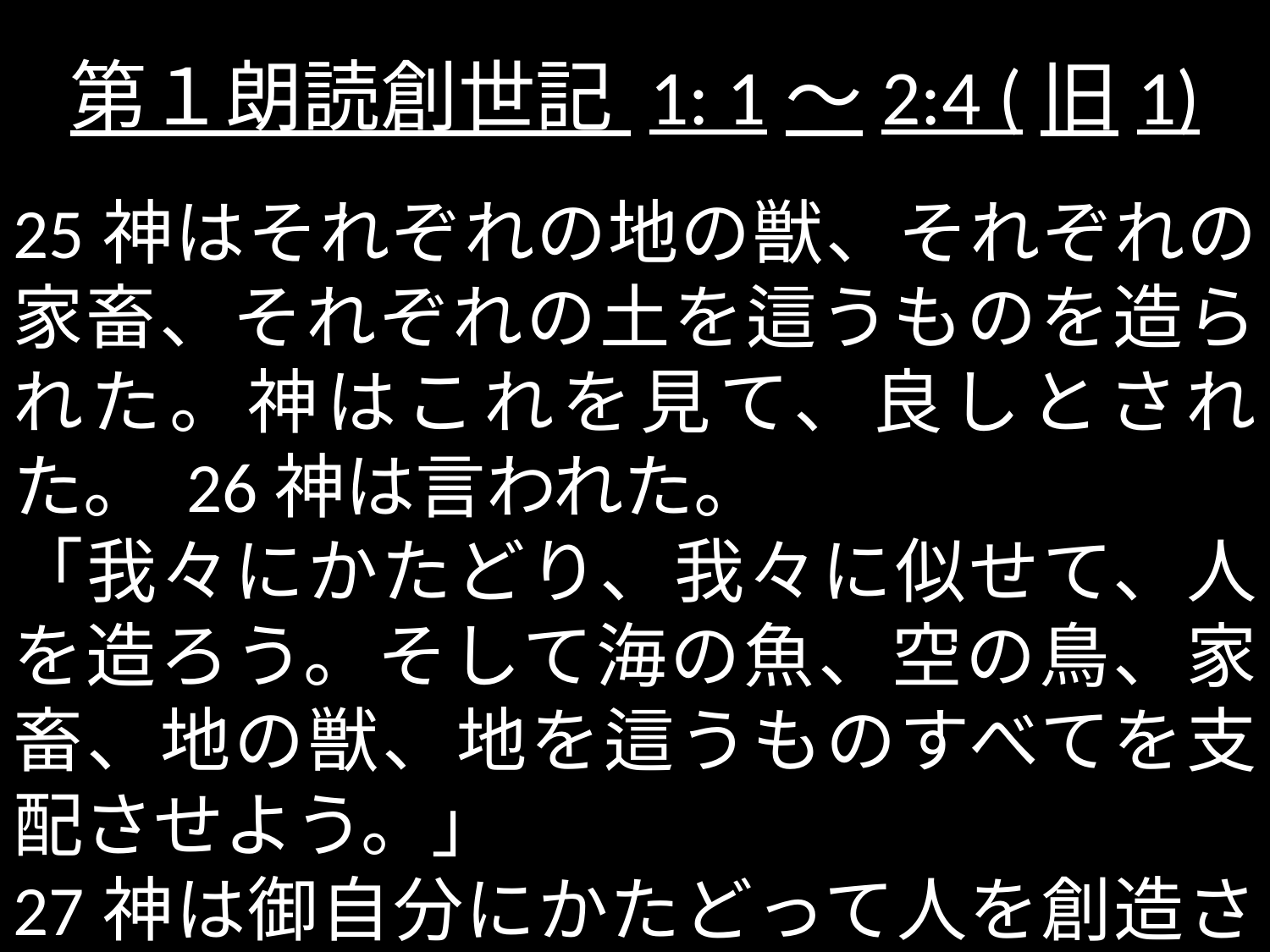

# 第１朗読創世記 1: 1～2:4 (旧1)
25神はそれぞれの地の獣、それぞれの家畜、それぞれの土を這うものを造られた。神はこれを見て、良しとされた。 26神は言われた。
「我々にかたどり、我々に似せて、人を造ろう。そして海の魚、空の鳥、家畜、地の獣、地を這うものすべてを支配させよう。」
27神は御自分にかたどって人を創造された。